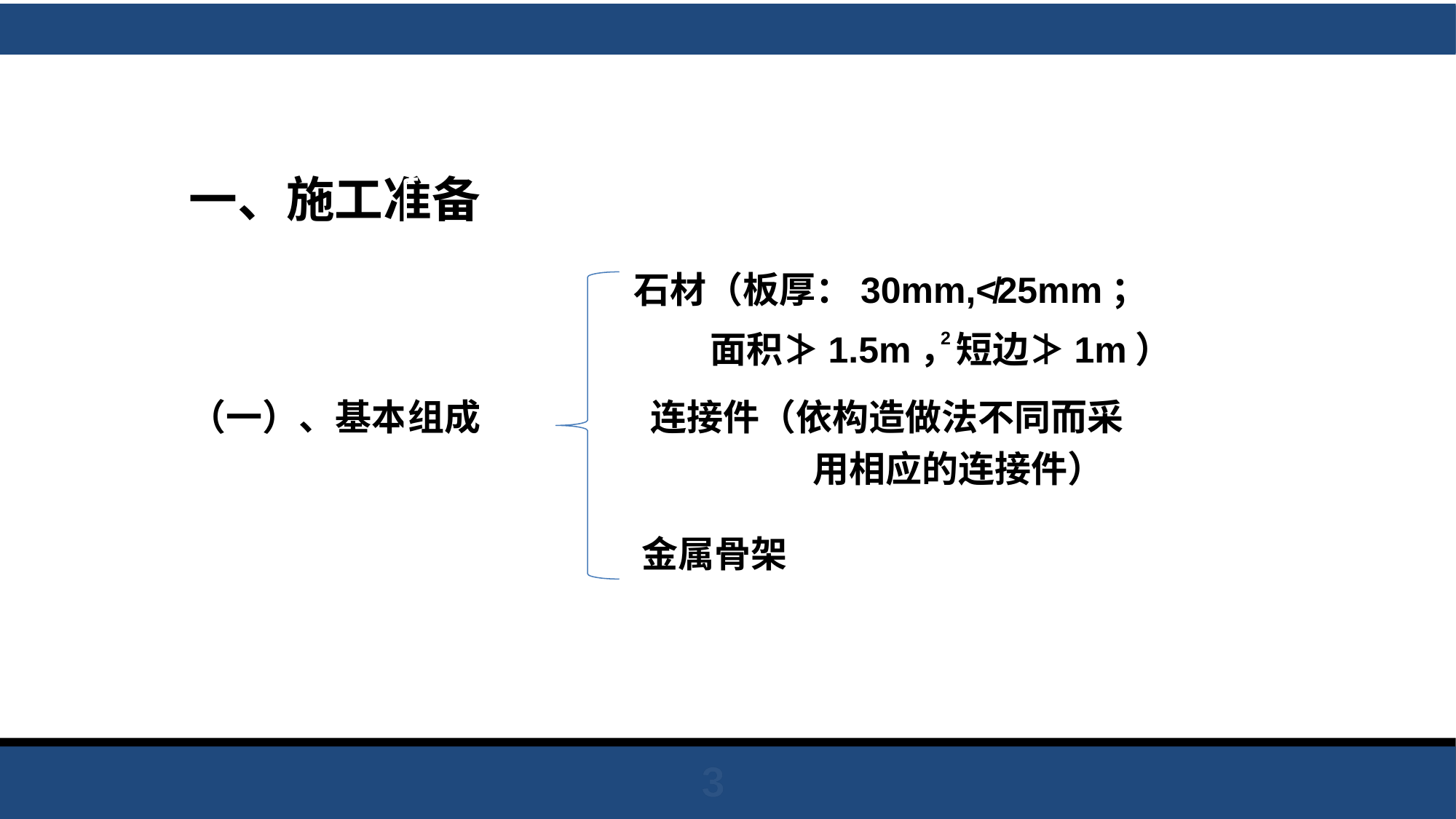

一、施工准备

石材（板厚：30mm,≮25mm；

面积≯1.5m，短边≯1m）
2

（一）、基本组成
连接件（依构造做法不同而采
用相应的连接件）
金属骨架

3